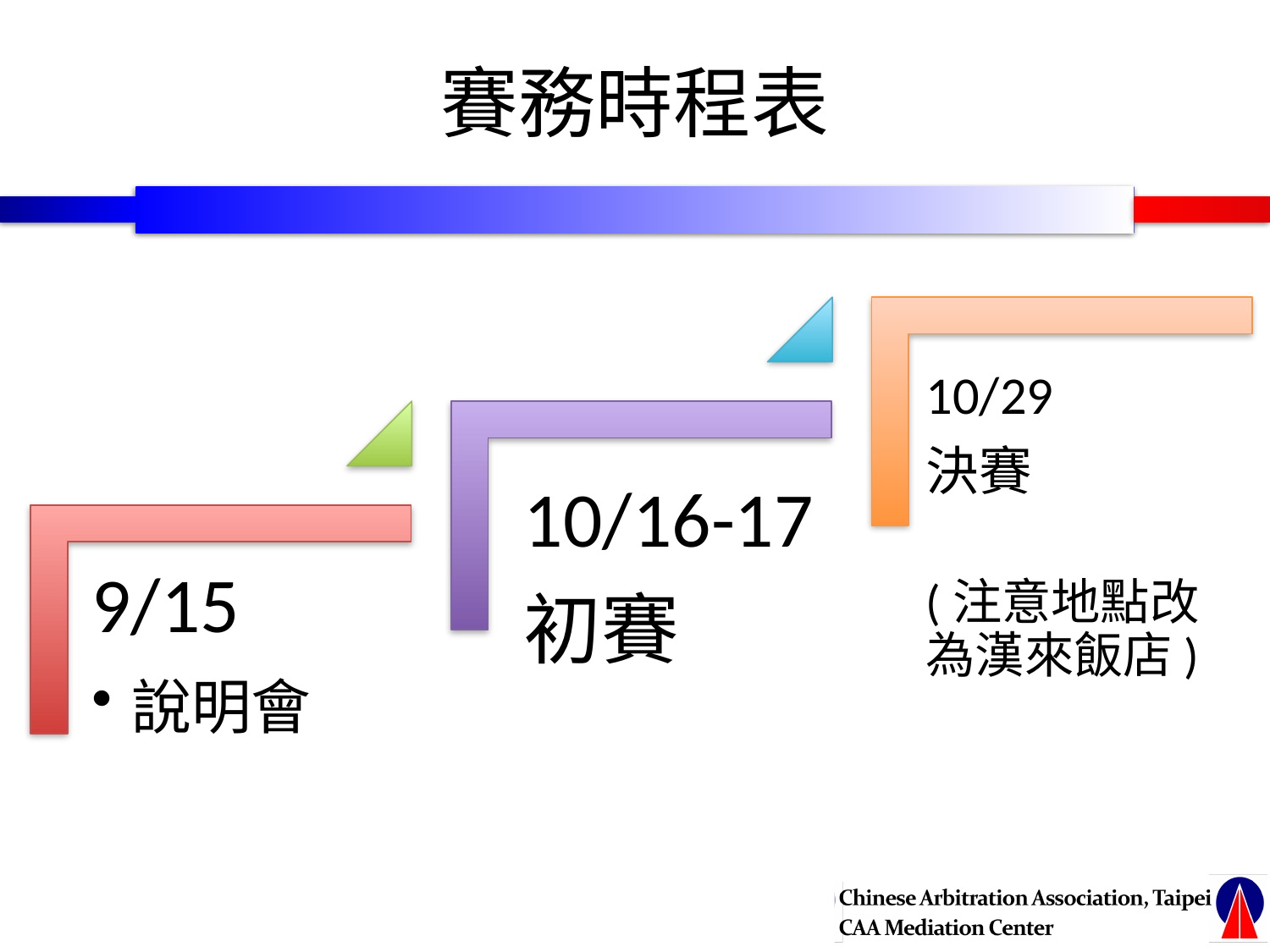

# 賽務時程表
9/15
說明會
10/16-17
初賽
10/29
決賽
(注意地點改為漢來飯店)